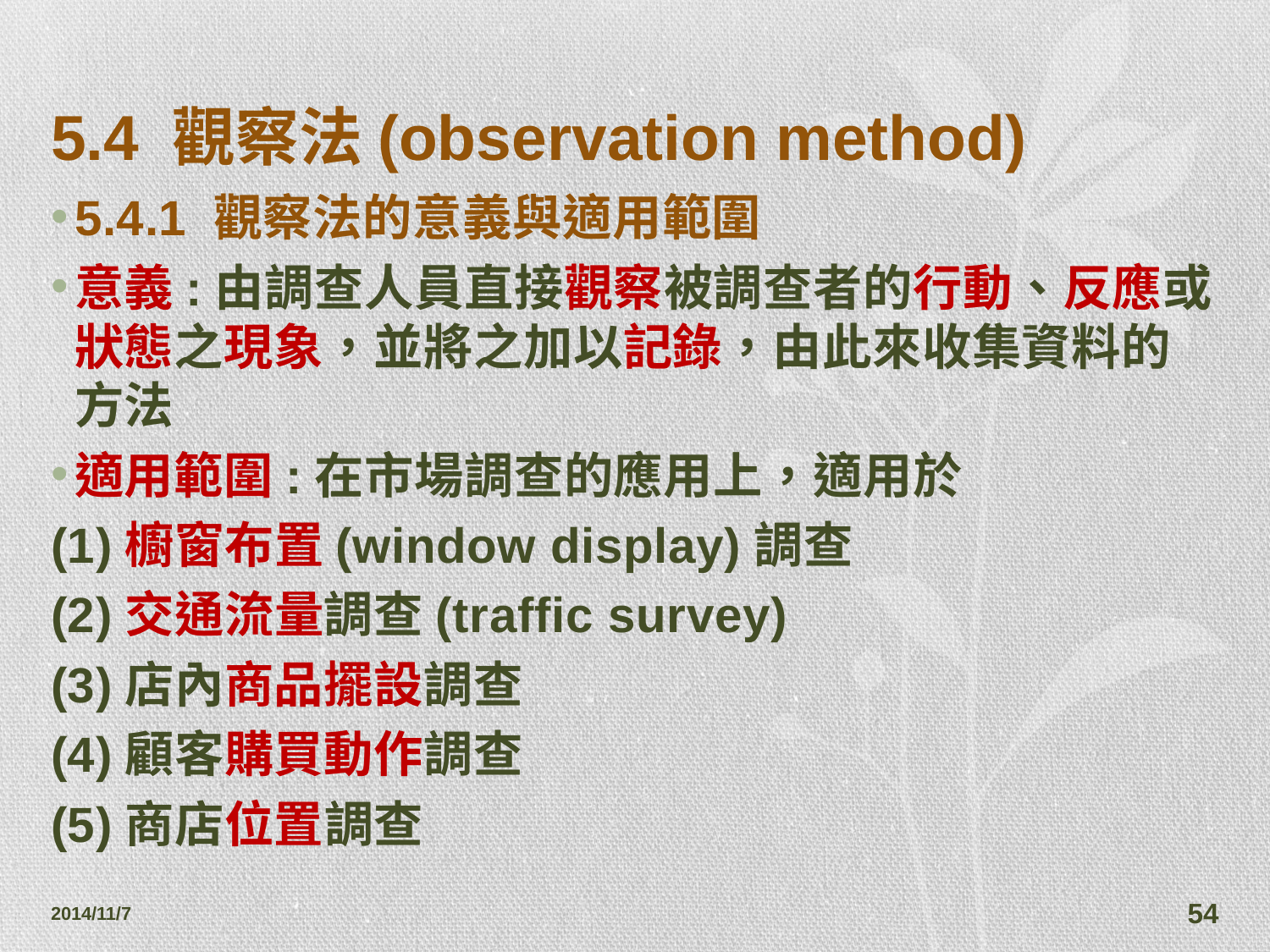

# 5.4 觀察法(observation method)
5.4.1 觀察法的意義與適用範圍
意義:由調查人員直接觀察被調查者的行動、反應或狀態之現象，並將之加以記錄，由此來收集資料的方法
適用範圍:在市場調查的應用上，適用於
(1)櫥窗布置(window display)調查
(2)交通流量調查(traffic survey)
(3)店內商品擺設調查
(4)顧客購買動作調查
(5)商店位置調查

2014/11/7
54